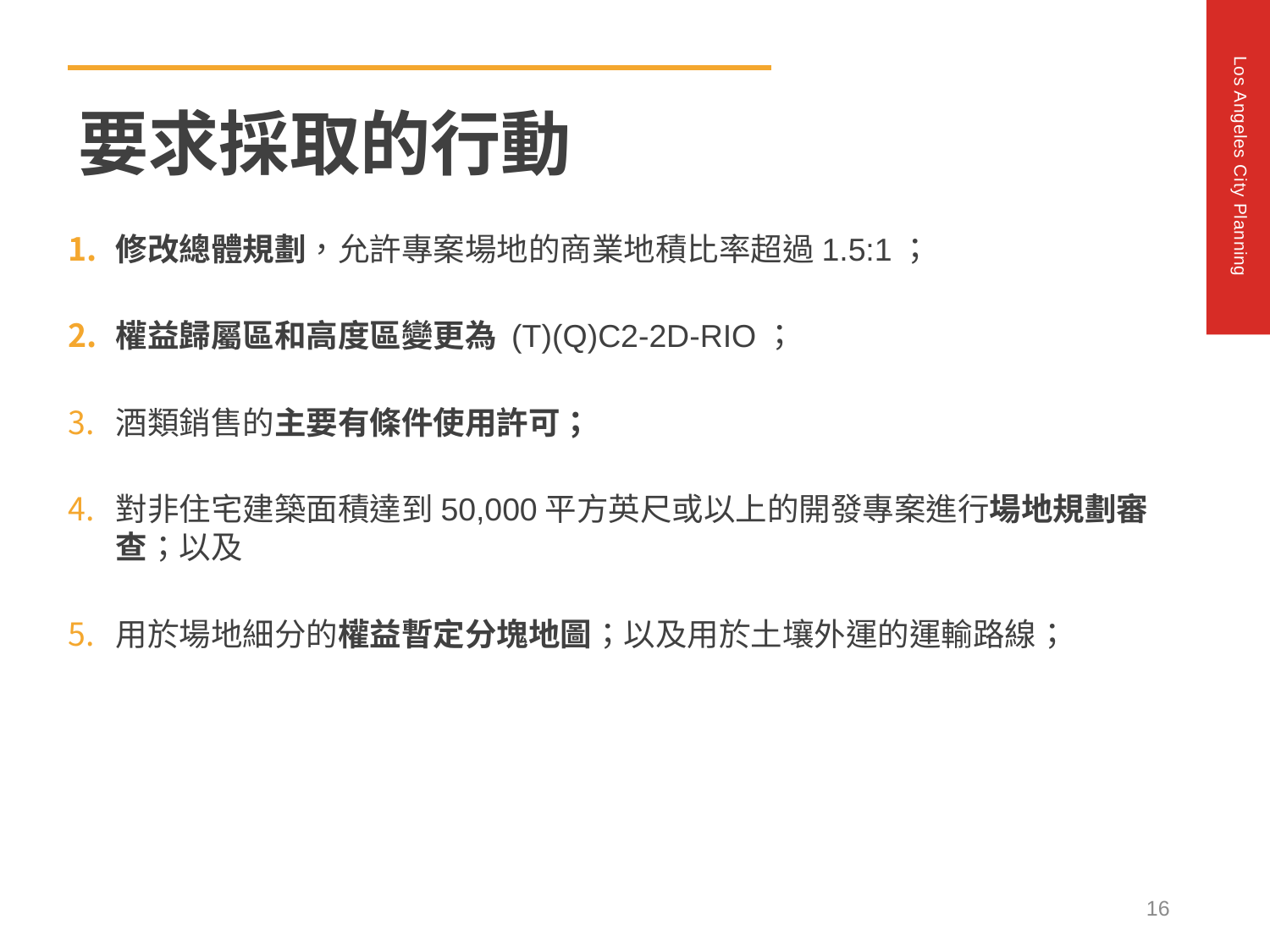

要求採取的行動
修改總體規劃，允許專案場地的商業地積比率超過1.5:1；
權益歸屬區和高度區變更為 (T)(Q)C2-2D-RIO；
酒類銷售的主要有條件使用許可；
對非住宅建築面積達到50,000平方英尺或以上的開發專案進行場地規劃審查；以及
用於場地細分的權益暫定分塊地圖；以及用於土壤外運的運輸路線；
16